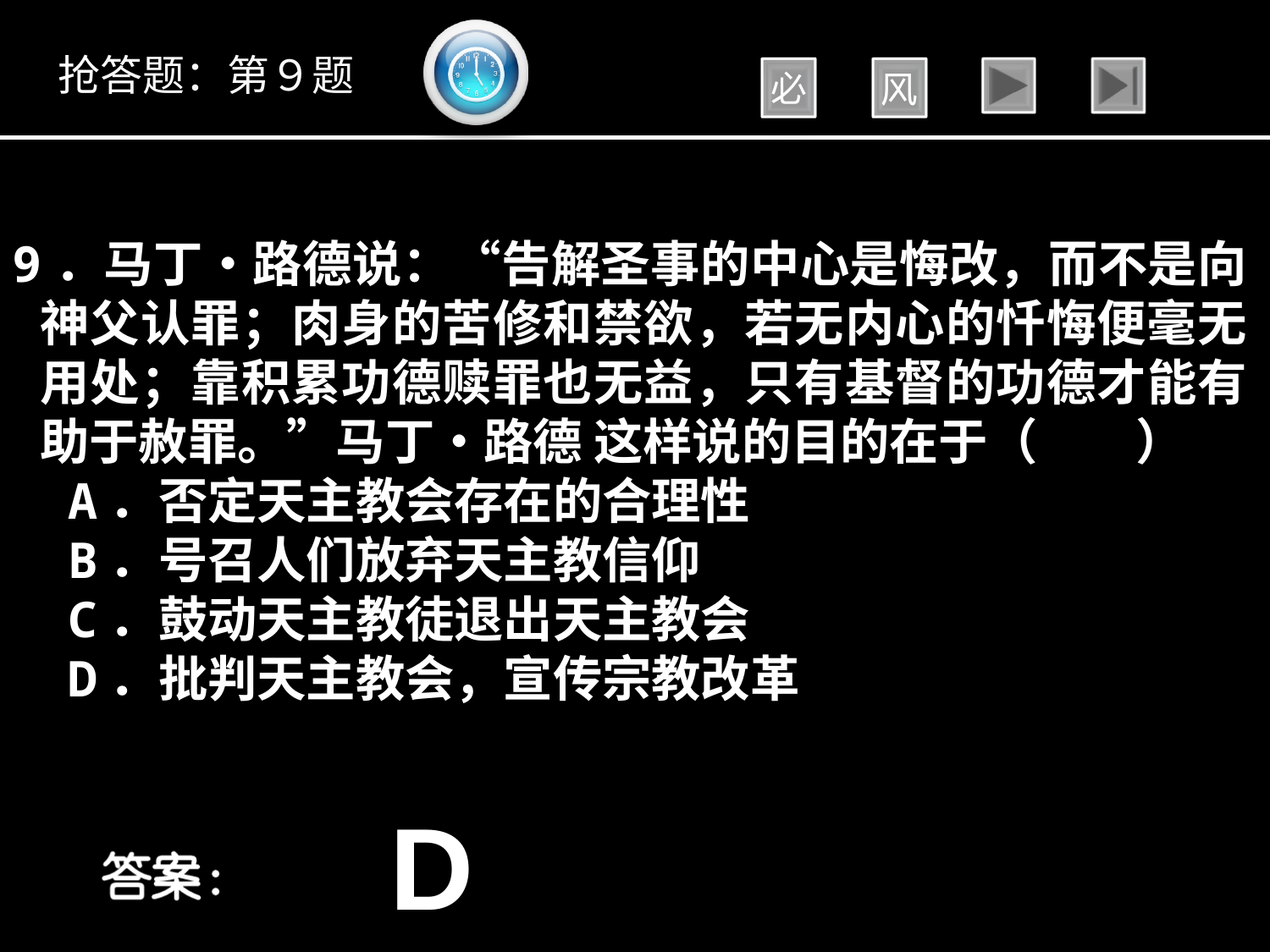

抢答题：第９题
9．马丁・路德说：“告解圣事的中心是悔改，而不是向神父认罪；肉身的苦修和禁欲，若无内心的忏悔便毫无用处；靠积累功德赎罪也无益，只有基督的功德才能有助于赦罪。”马丁・路德 这样说的目的在于（　　）
A．否定天主教会存在的合理性
B．号召人们放弃天主教信仰
C．鼓动天主教徒退出天主教会
D．批判天主教会，宣传宗教改革
　D